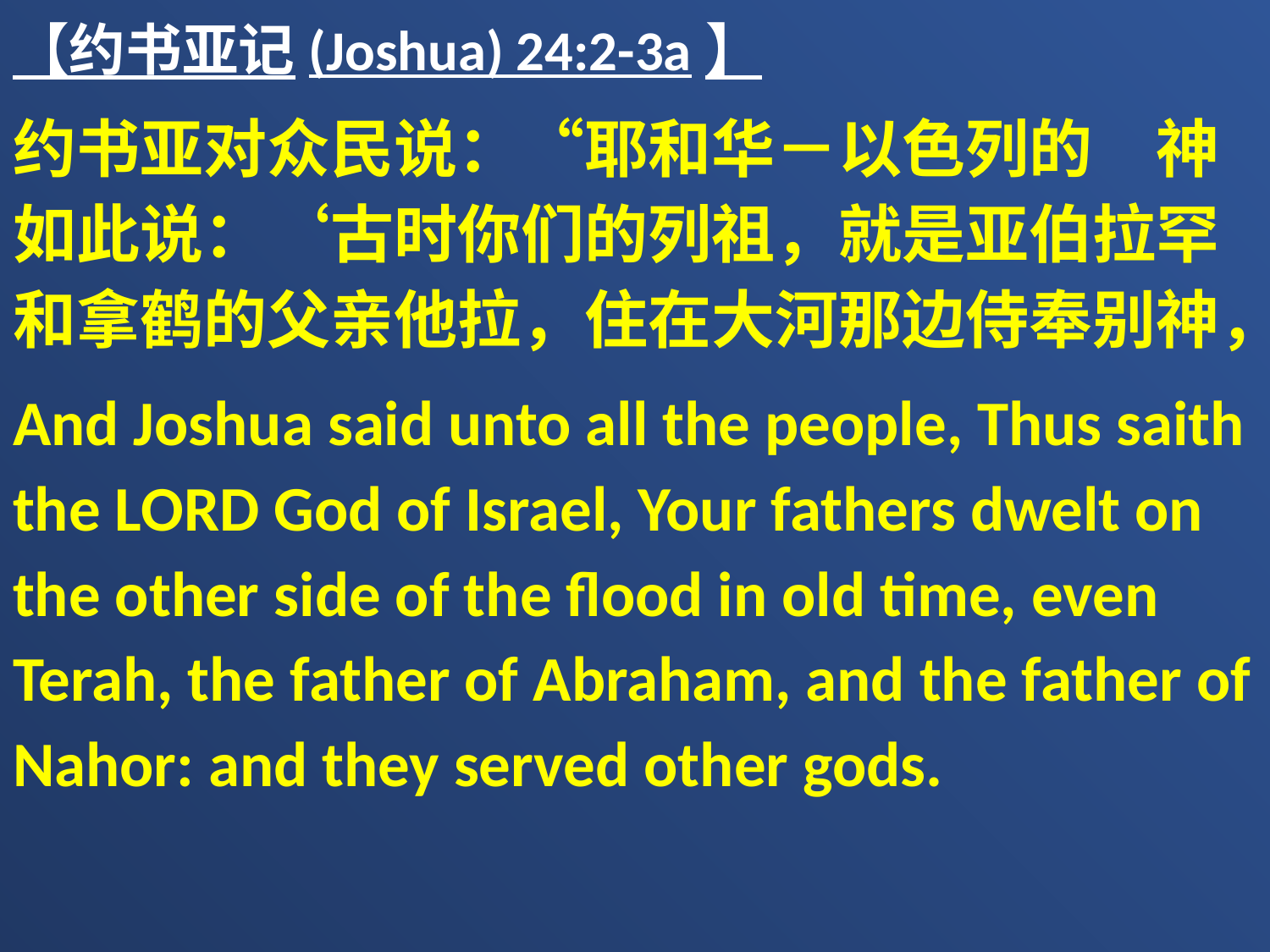

【约书亚记(Joshua) 24:2-3a】
约书亚对众民说：“耶和华－以色列的　神如此说：‘古时你们的列祖，就是亚伯拉罕和拿鹤的父亲他拉，住在大河那边侍奉别神，
And Joshua said unto all the people, Thus saith the LORD God of Israel, Your fathers dwelt on the other side of the flood in old time, even Terah, the father of Abraham, and the father of Nahor: and they served other gods.